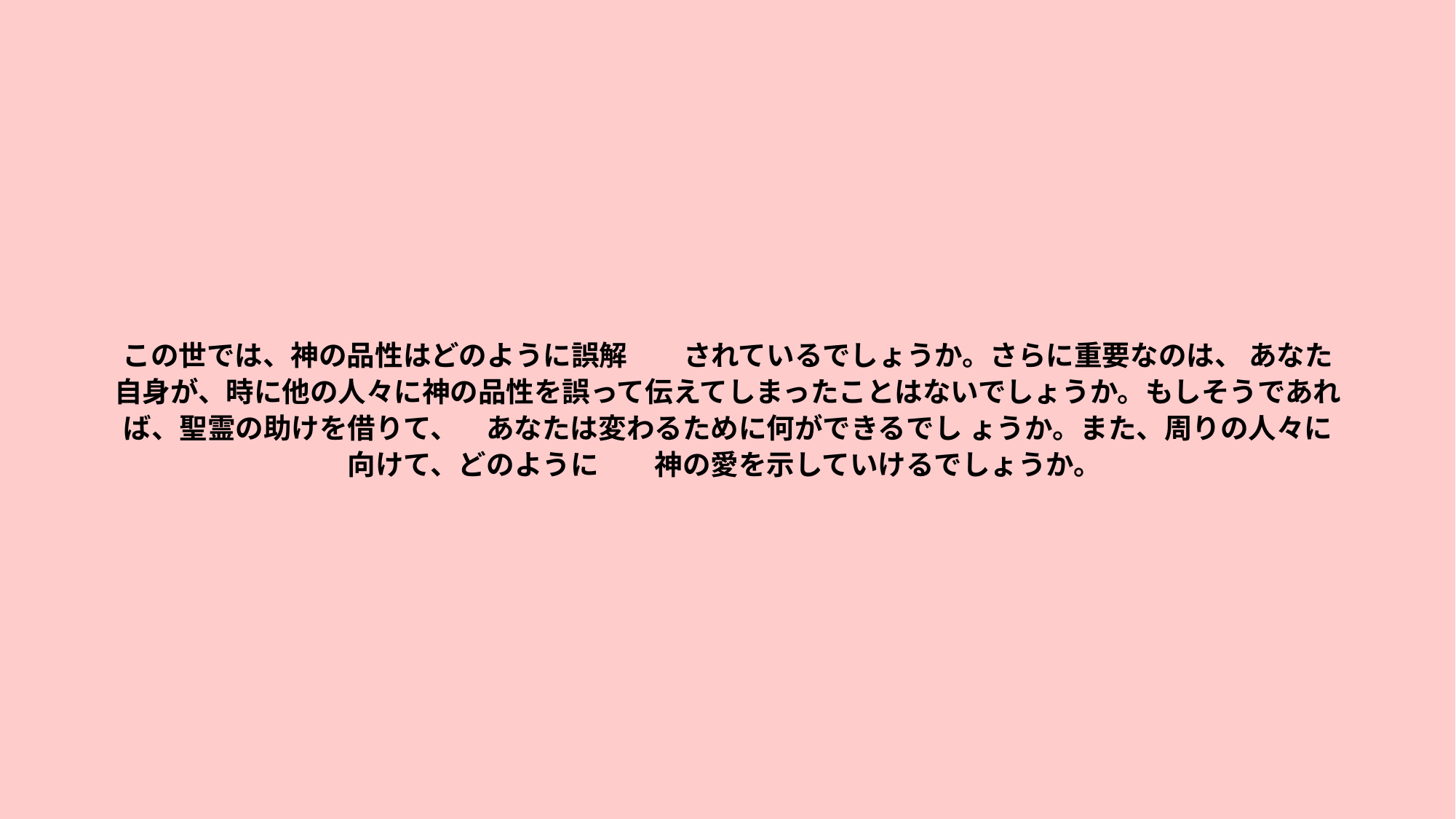

# この世では、神の品性はどのように誤解　　されているでしょうか。さらに重要なのは、 あなた自身が、時に他の人々に神の品性を誤って伝えてしまったことはないでしょうか。もしそうであれば、聖霊の助けを借りて、　あなたは変わるために何ができるでし ょうか。また、周りの人々に向けて、どのように　　神の愛を示していけるでしょうか。